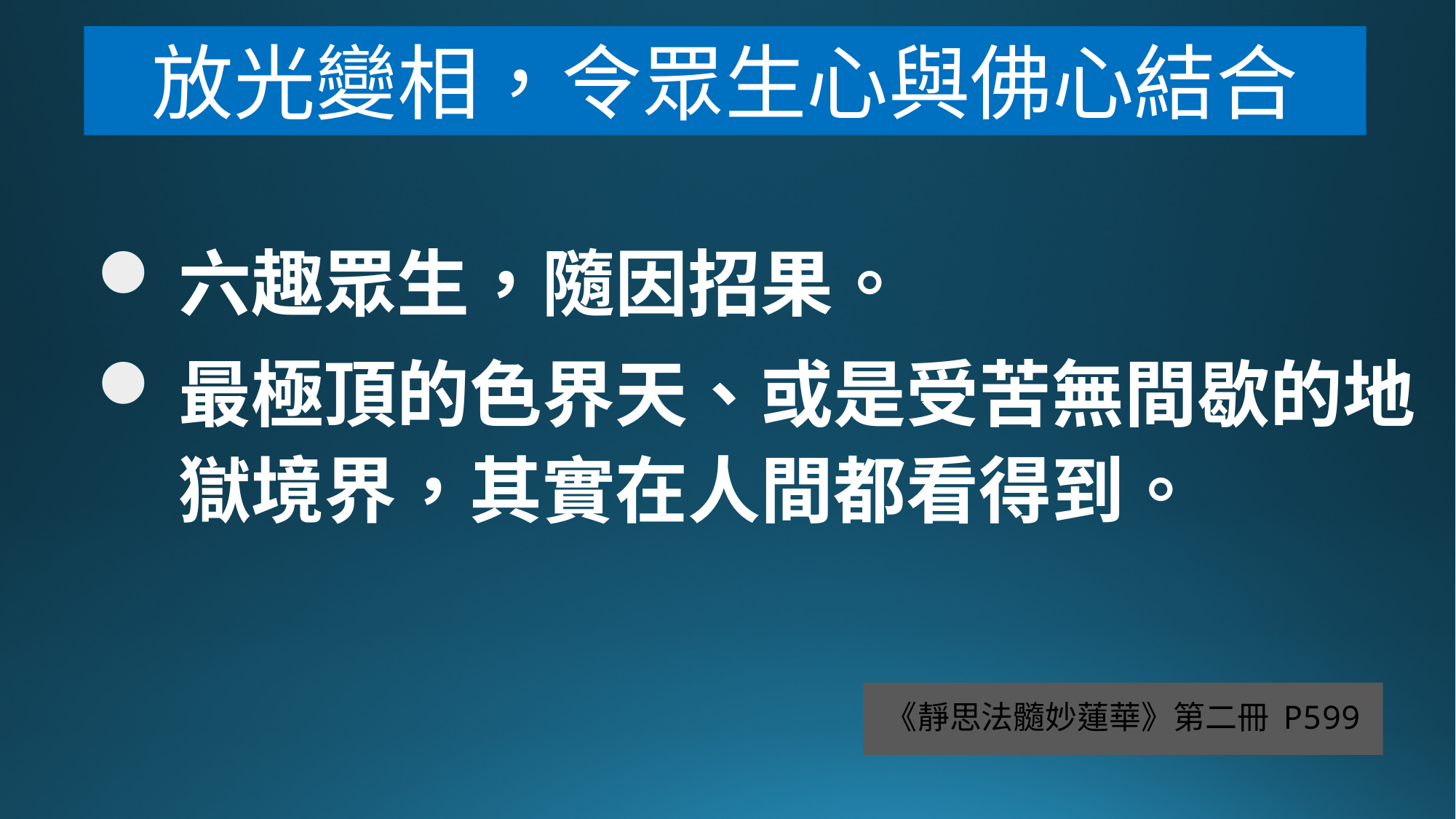

放光變相，令眾生心與佛心結合
六趣眾生，隨因招果。
最極頂的色界天、或是受苦無間歇的地獄境界，其實在人間都看得到。
# 《靜思法髓妙蓮華》第二冊 P599